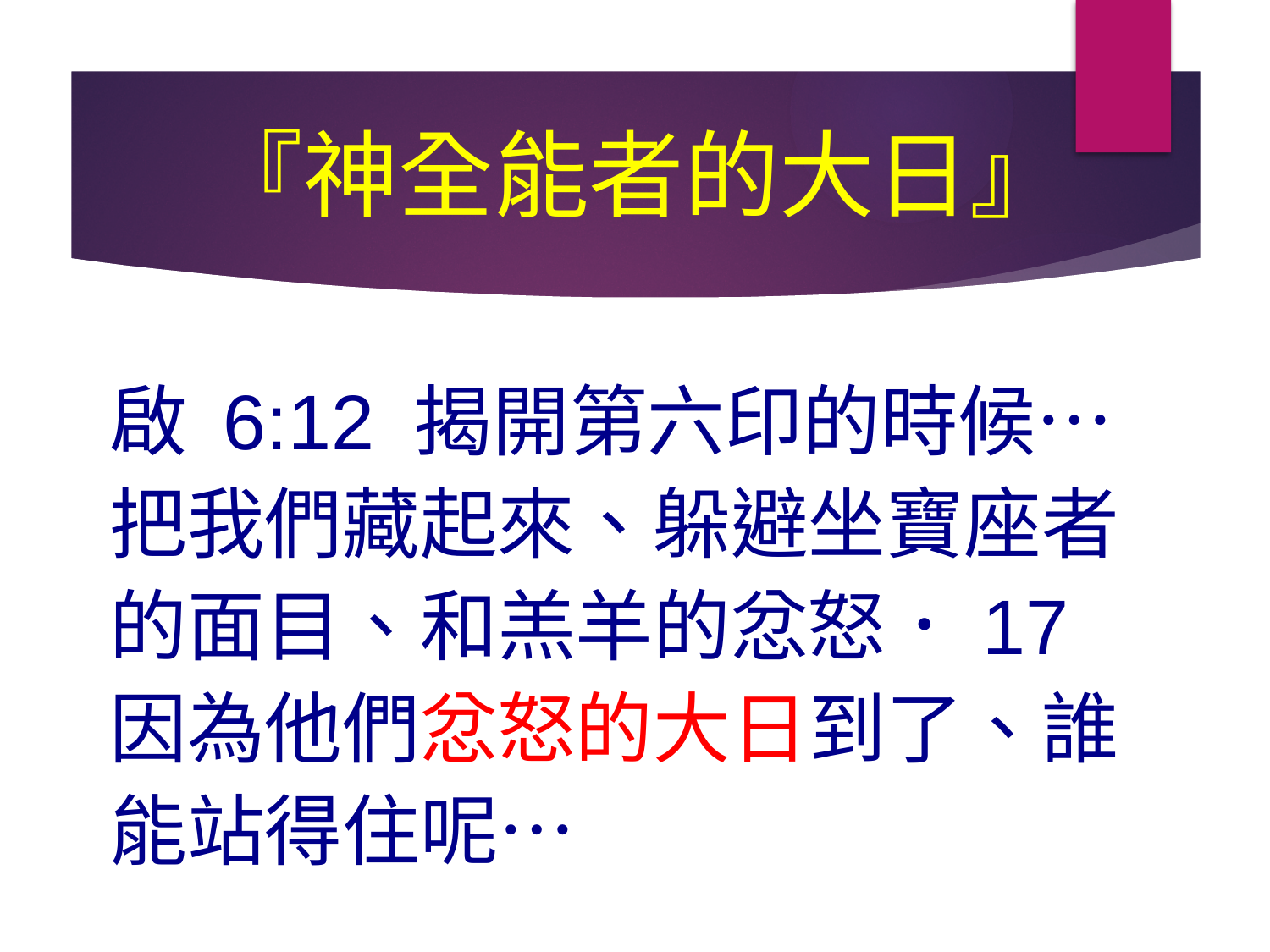

# 『神全能者的大日』
啟 6:12 揭開第六印的時候…把我們藏起來、躲避坐寶座者的面目、和羔羊的忿怒．17 因為他們忿怒的大日到了、誰能站得住呢…